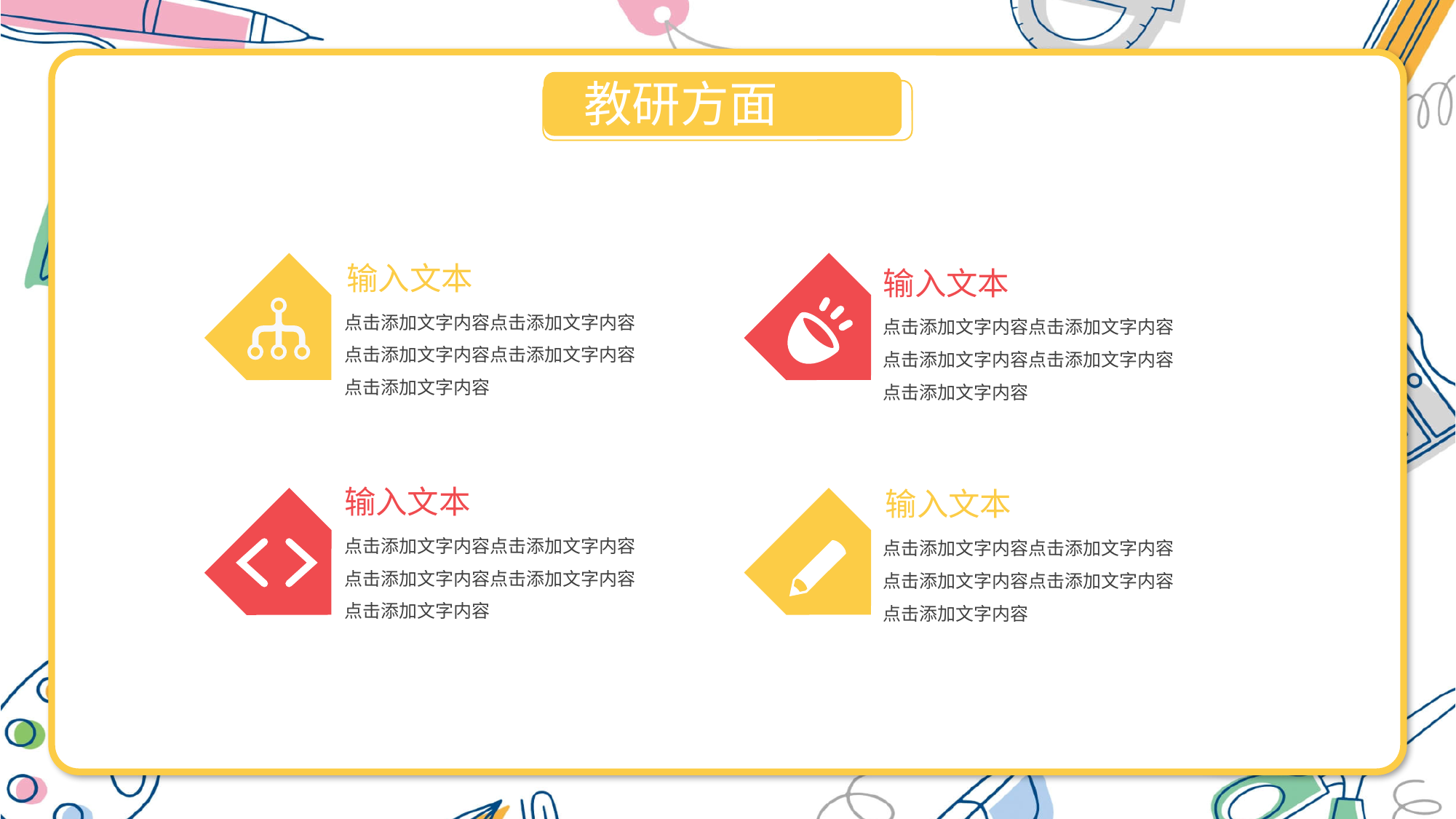

教研方面

输入文本
输入文本

点击添加文字内容点击添加文字内容点击添加文字内容点击添加文字内容点击添加文字内容
点击添加文字内容点击添加文字内容点击添加文字内容点击添加文字内容点击添加文字内容
输入文本
输入文本

点击添加文字内容点击添加文字内容点击添加文字内容点击添加文字内容点击添加文字内容
点击添加文字内容点击添加文字内容点击添加文字内容点击添加文字内容点击添加文字内容